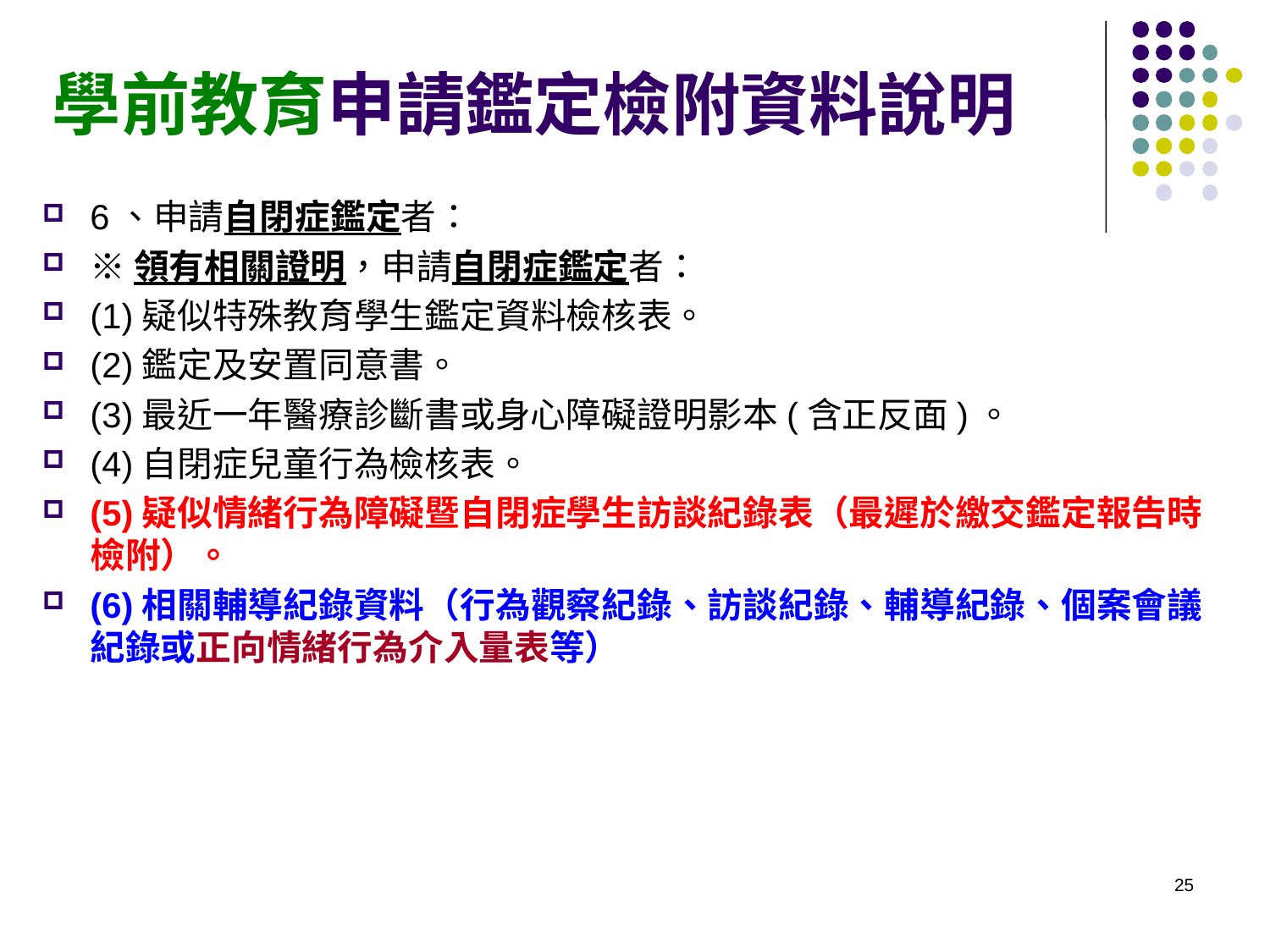

# 學前教育申請鑑定檢附資料說明
6、申請自閉症鑑定者：
※領有相關證明，申請自閉症鑑定者：
(1)疑似特殊教育學生鑑定資料檢核表。
(2)鑑定及安置同意書。
(3)最近一年醫療診斷書或身心障礙證明影本(含正反面)。
(4)自閉症兒童行為檢核表。
(5)疑似情緒行為障礙暨自閉症學生訪談紀錄表（最遲於繳交鑑定報告時檢附）。
(6)相關輔導紀錄資料（行為觀察紀錄、訪談紀錄、輔導紀錄、個案會議紀錄或正向情緒行為介入量表等）
25